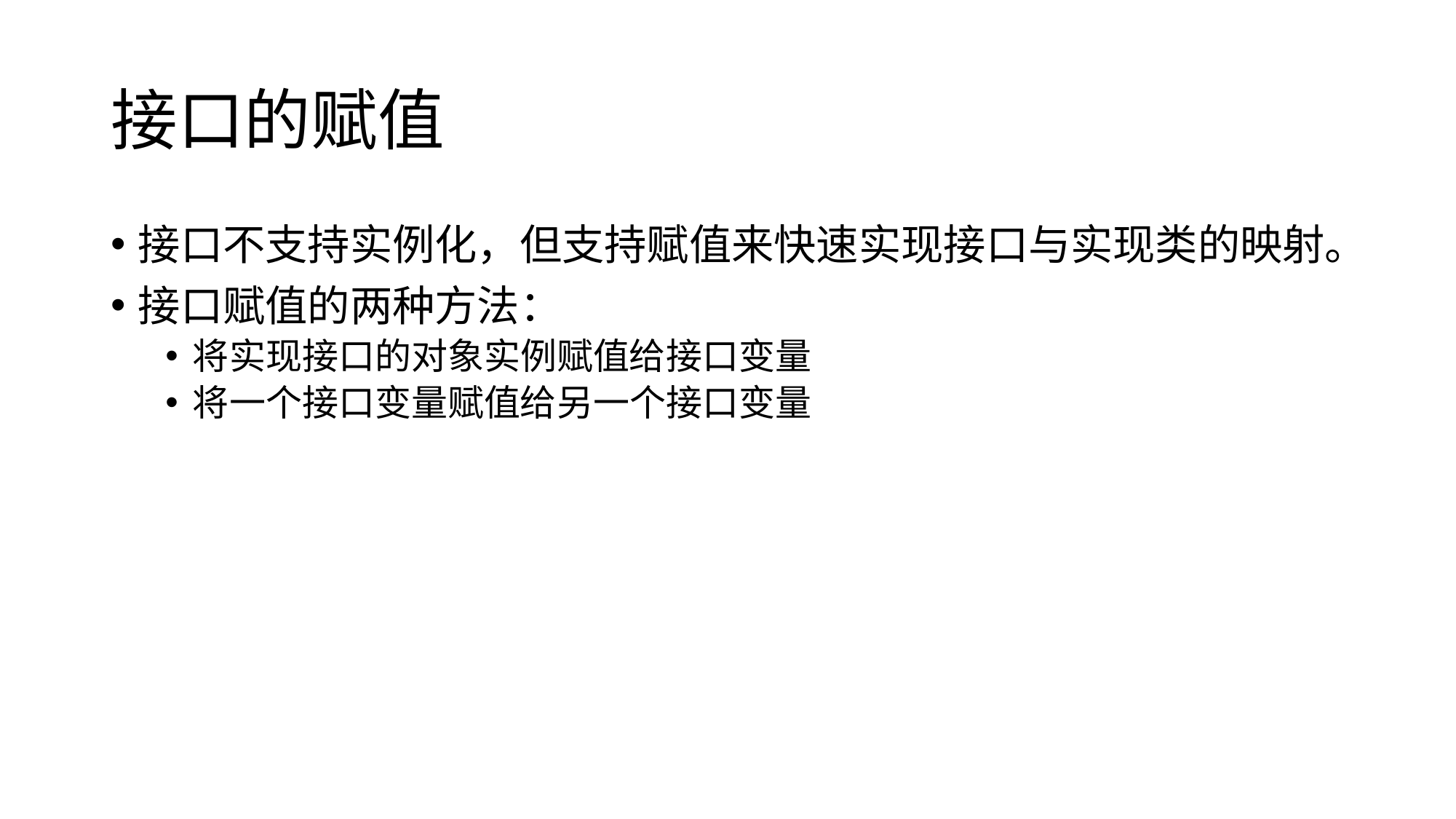

# 接口的赋值
接口不支持实例化，但支持赋值来快速实现接口与实现类的映射。
接口赋值的两种方法：
将实现接口的对象实例赋值给接口变量
将一个接口变量赋值给另一个接口变量